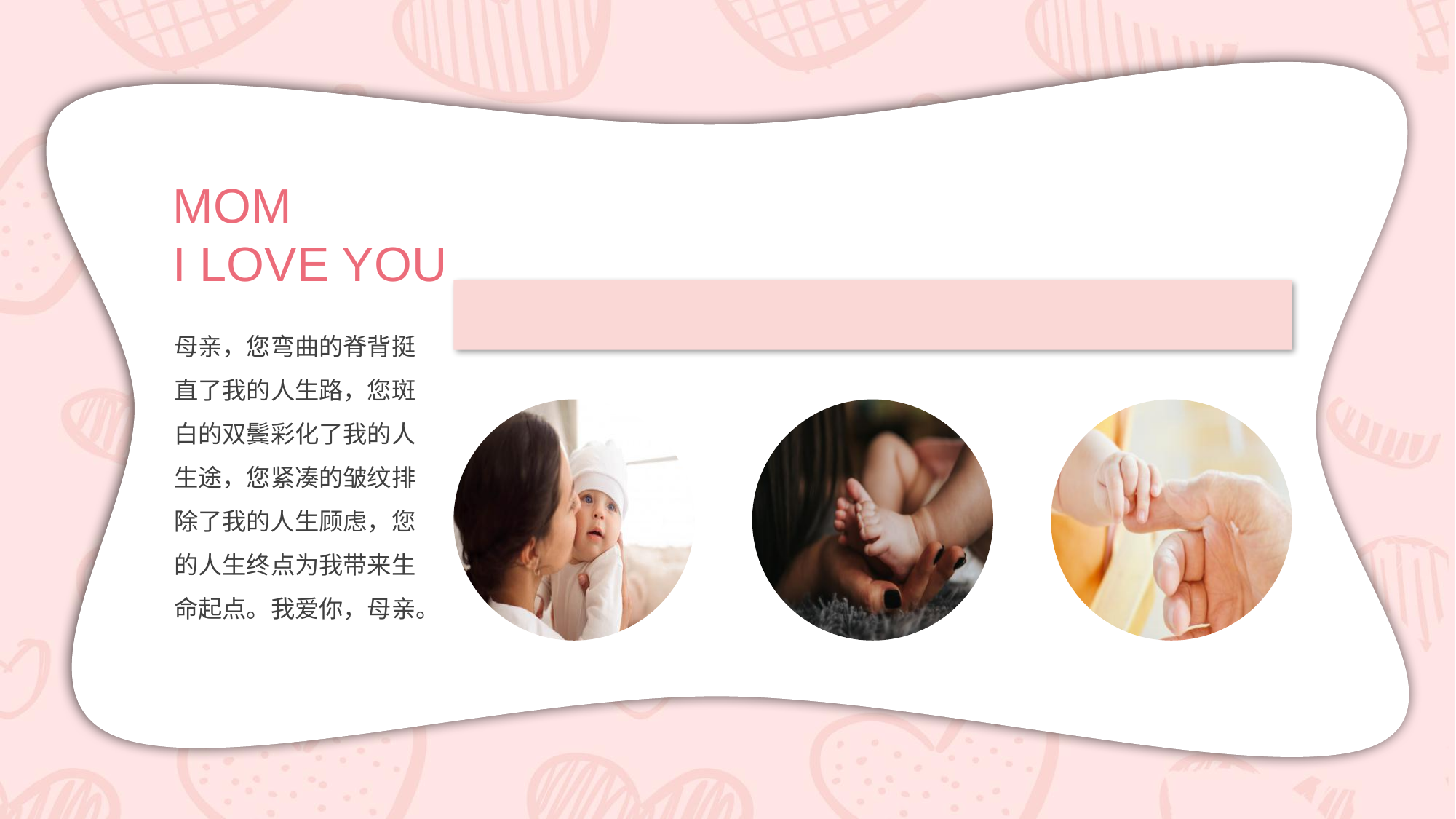

MOM
I LOVE YOU

母亲，您弯曲的脊背挺直了我的人生路，您斑白的双鬓彩化了我的人生途，您紧凑的皱纹排除了我的人生顾虑，您的人生终点为我带来生命起点。我爱你，母亲。